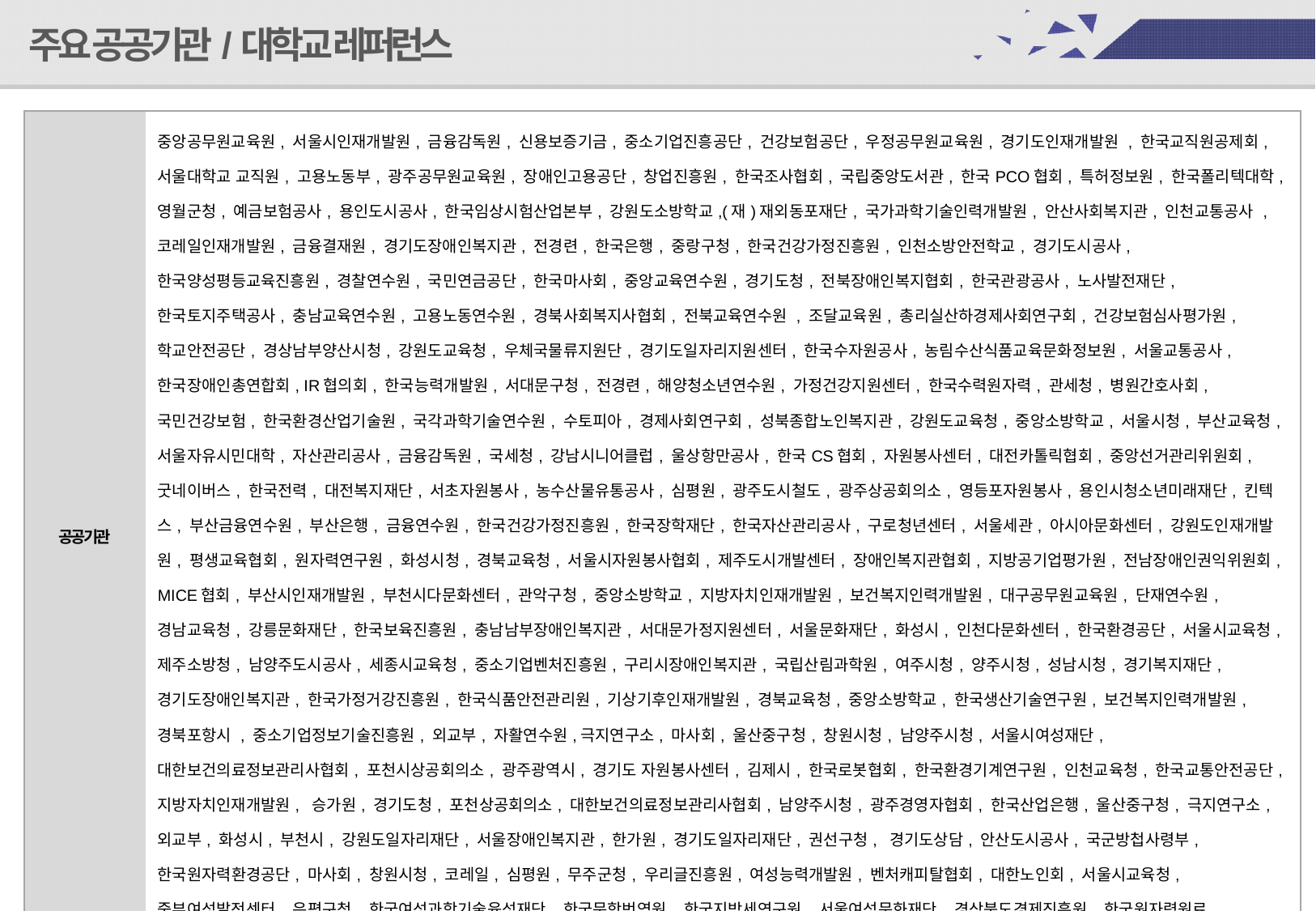

주요 공공기관/대학교 레퍼런스
| 공공기관 | 중앙공무원교육원, 서울시인재개발원, 금융감독원, 신용보증기금, 중소기업진흥공단, 건강보험공단, 우정공무원교육원, 경기도인재개발원 , 한국교직원공제회, 서울대학교 교직원, 고용노동부, 광주공무원교육원, 장애인고용공단, 창업진흥원, 한국조사협회, 국립중앙도서관, 한국PCO협회, 특허정보원, 한국폴리텍대학, 영월군청, 예금보험공사, 용인도시공사, 한국임상시험산업본부, 강원도소방학교,(재)재외동포재단, 국가과학기술인력개발원, 안산사회복지관, 인천교통공사 , 코레일인재개발원, 금융결재원, 경기도장애인복지관, 전경련, 한국은행, 중랑구청, 한국건강가정진흥원, 인천소방안전학교, 경기도시공사, 한국양성평등교육진흥원, 경찰연수원, 국민연금공단, 한국마사회, 중앙교육연수원, 경기도청, 전북장애인복지협회, 한국관광공사, 노사발전재단, 한국토지주택공사, 충남교육연수원, 고용노동연수원, 경북사회복지사협회, 전북교육연수원 , 조달교육원, 총리실산하경제사회연구회, 건강보험심사평가원, 학교안전공단, 경상남부양산시청, 강원도교육청, 우체국물류지원단, 경기도일자리지원센터, 한국수자원공사, 농림수산식품교육문화정보원, 서울교통공사, 한국장애인총연합회, IR협의회, 한국능력개발원, 서대문구청, 전경련, 해양청소년연수원, 가정건강지원센터, 한국수력원자력, 관세청, 병원간호사회, 국민건강보험, 한국환경산업기술원, 국각과학기술연수원, 수토피아, 경제사회연구회, 성북종합노인복지관, 강원도교육청, 중앙소방학교, 서울시청, 부산교육청, 서울자유시민대학, 자산관리공사, 금융감독원, 국세청, 강남시니어클럽, 울상항만공사, 한국CS협회, 자원봉사센터, 대전카톨릭협회, 중앙선거관리위원회, 굿네이버스, 한국전력, 대전복지재단, 서초자원봉사, 농수산물유통공사, 심평원, 광주도시철도, 광주상공회의소, 영등포자원봉사, 용인시청소년미래재단, 킨텍스, 부산금융연수원, 부산은행, 금융연수원, 한국건강가정진흥원, 한국장학재단, 한국자산관리공사, 구로청년센터, 서울세관, 아시아문화센터, 강원도인재개발원, 평생교육협회, 원자력연구원, 화성시청, 경북교육청, 서울시자원봉사협회, 제주도시개발센터, 장애인복지관협회, 지방공기업평가원, 전남장애인권익위원회, MICE협회, 부산시인재개발원, 부천시다문화센터, 관악구청, 중앙소방학교, 지방자치인재개발원, 보건복지인력개발원, 대구공무원교육원, 단재연수원, 경남교육청, 강릉문화재단, 한국보육진흥원, 충남남부장애인복지관, 서대문가정지원센터, 서울문화재단, 화성시, 인천다문화센터, 한국환경공단, 서울시교육청, 제주소방청, 남양주도시공사, 세종시교육청, 중소기업벤처진흥원, 구리시장애인복지관, 국립산림과학원, 여주시청, 양주시청, 성남시청, 경기복지재단, 경기도장애인복지관, 한국가정거강진흥원, 한국식품안전관리원, 기상기후인재개발원, 경북교육청, 중앙소방학교, 한국생산기술연구원, 보건복지인력개발원, 경북포항시 , 중소기업정보기술진흥원, 외교부, 자활연수원,극지연구소, 마사회, 울산중구청, 창원시청, 남양주시청, 서울시여성재단, 대한보건의료정보관리사협회, 포천시상공회의소, 광주광역시, 경기도 자원봉사센터, 김제시, 한국로봇협회, 한국환경기계연구원, 인천교육청, 한국교통안전공단, 지방자치인재개발원, 승가원, 경기도청, 포천상공회의소, 대한보건의료정보관리사협회, 남양주시청, 광주경영자협회, 한국산업은행, 울산중구청, 극지연구소, 외교부, 화성시, 부천시, 강원도일자리재단, 서울장애인복지관, 한가원, 경기도일자리재단, 권선구청, 경기도상담, 안산도시공사, 국군방첩사령부, 한국원자력환경공단, 마사회, 창원시청, 코레일, 심평원, 무주군청, 우리글진흥원, 여성능력개발원, 벤처캐피탈협회, 대한노인회, 서울시교육청, 중부여성발전센터, 은평구청, 한국여성과학기술육성재단, 한국문학번역원, 한국지방세연구원, 서울여성문화재단, 경상북도경제진흥원, 한국원자력원료, 한국문화예술위원회, 대전보건의료공공, LH공사, 기상청, 한국지역난방기술, 법무보호연수원, 한국수력원자력 등 다수 |
| --- | --- |
| 대학교 (교수/교직원) | 서울대학교, 고려대학교, 연세대학교, 성균관대학교, 카이스트, 이화여자대학교, 동국대학교 의과대학, 동국대학교, 성신여대, 상명대학교, 동서대학교, 조선대학교, 연암대학교 , 호남대학교, 전북대학교, 한경대학교, 한기대학교, 신라대학교, 인천카톨릭대학교, 아주대학교, 한남대학교, 동신대학교, 홍익대학교, 한국영상대학교, 영산대학교, 유한대학교, 단국대학교, 경기대학교, 인덕대학교, 연성대학교, 계명대,학교, 인천대학교, 안동대학교, 동신대학교 등 다수 학교 |